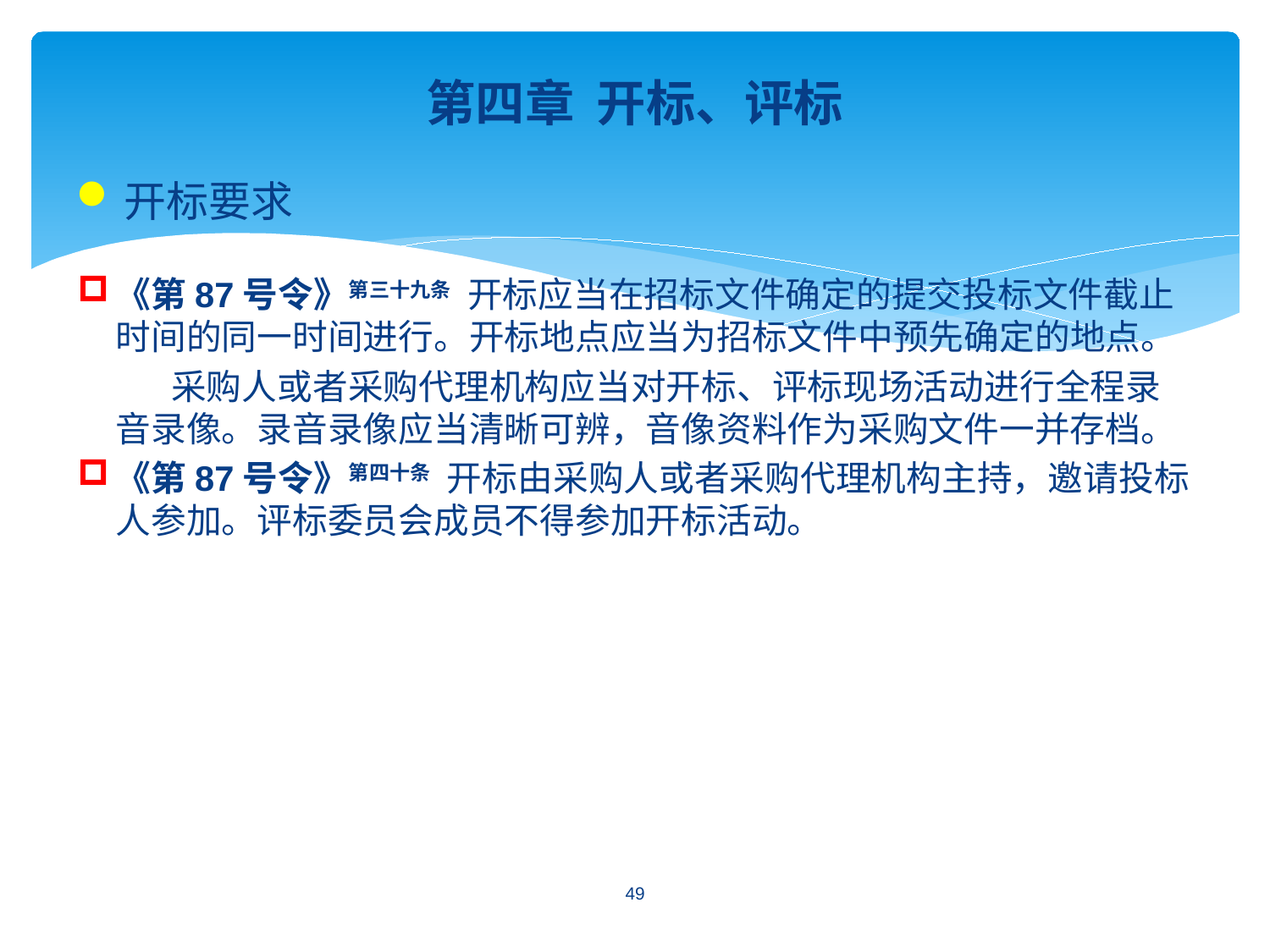

第四章  开标、评标
开标要求
《第87号令》第三十九条  开标应当在招标文件确定的提交投标文件截止时间的同一时间进行。开标地点应当为招标文件中预先确定的地点。
      采购人或者采购代理机构应当对开标、评标现场活动进行全程录音录像。录音录像应当清晰可辨，音像资料作为采购文件一并存档。
《第87号令》第四十条  开标由采购人或者采购代理机构主持，邀请投标人参加。评标委员会成员不得参加开标活动。
49